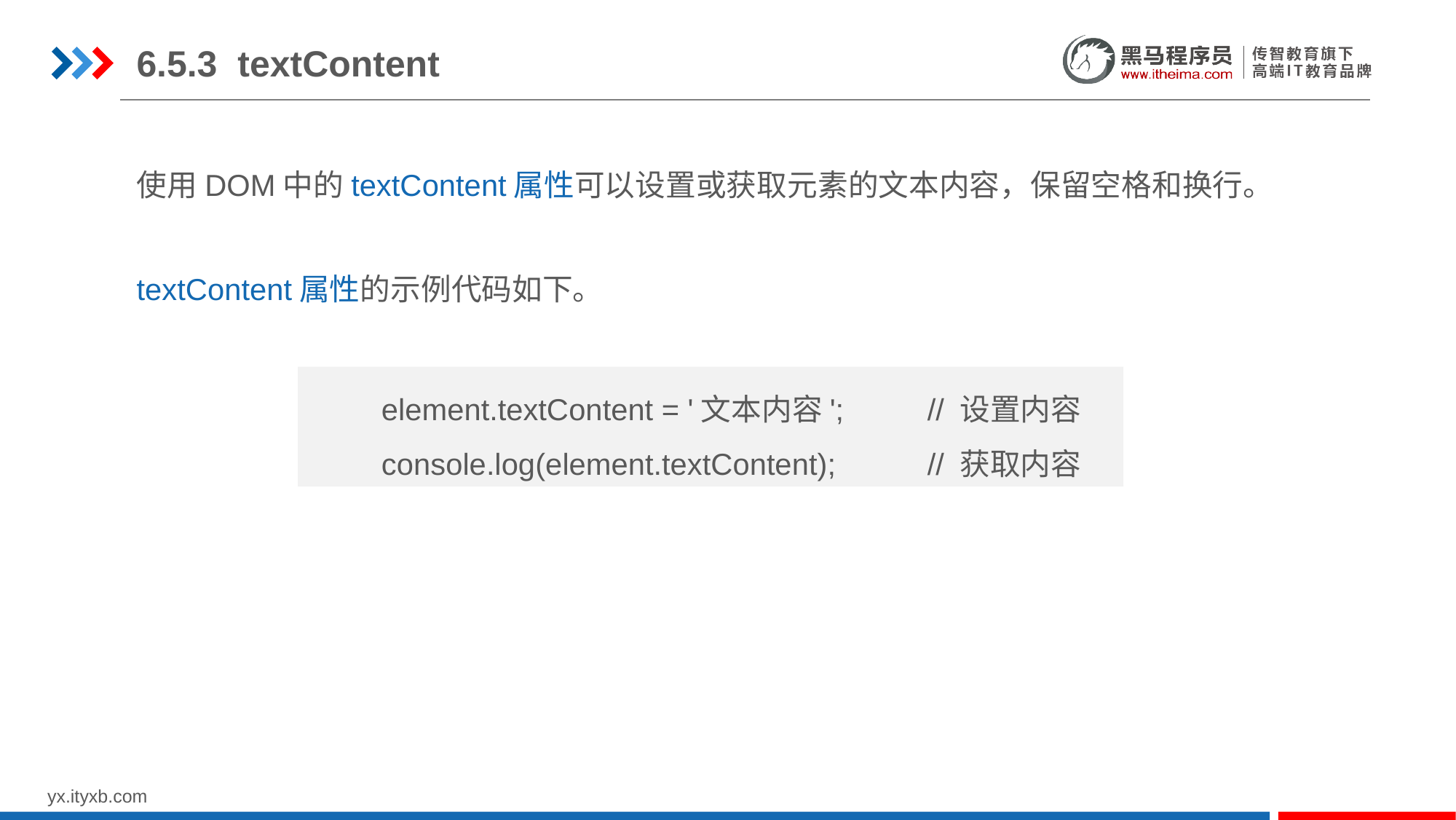

6.5.3  textContent
使用DOM中的textContent属性可以设置或获取元素的文本内容，保留空格和换行。
textContent属性的示例代码如下。
element.textContent = '文本内容';	// 设置内容
console.log(element.textContent);	// 获取内容